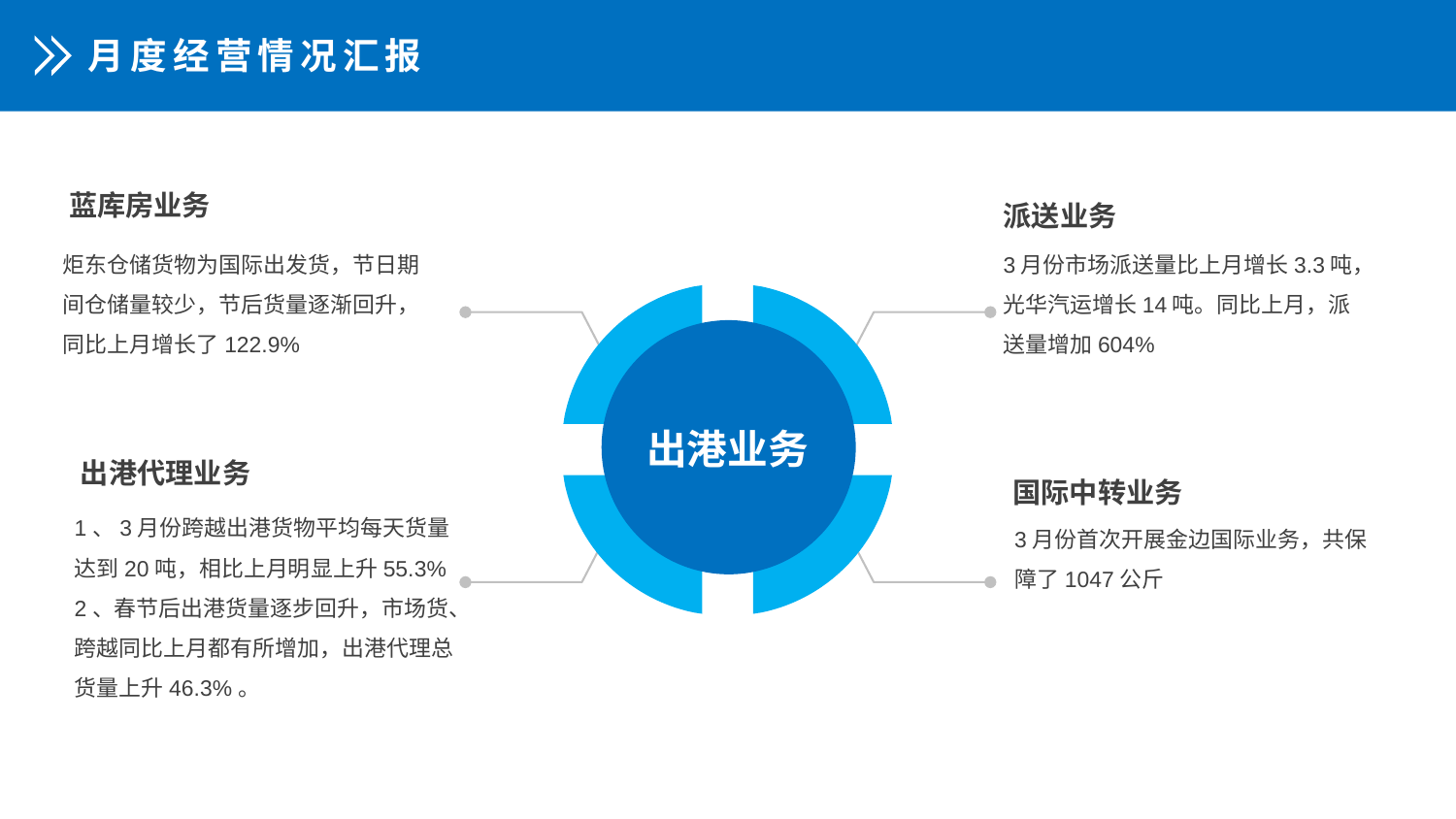

月度经营情况汇报

蓝库房业务
派送业务
炬东仓储货物为国际出发货，节日期间仓储量较少，节后货量逐渐回升，同比上月增长了122.9%
3月份市场派送量比上月增长3.3吨，光华汽运增长14吨。同比上月，派送量增加604%

出港业务
出港代理业务
国际中转业务

1、3月份跨越出港货物平均每天货量达到20吨，相比上月明显上升55.3%
2、春节后出港货量逐步回升，市场货、跨越同比上月都有所增加，出港代理总货量上升46.3%。
3月份首次开展金边国际业务，共保障了1047公斤